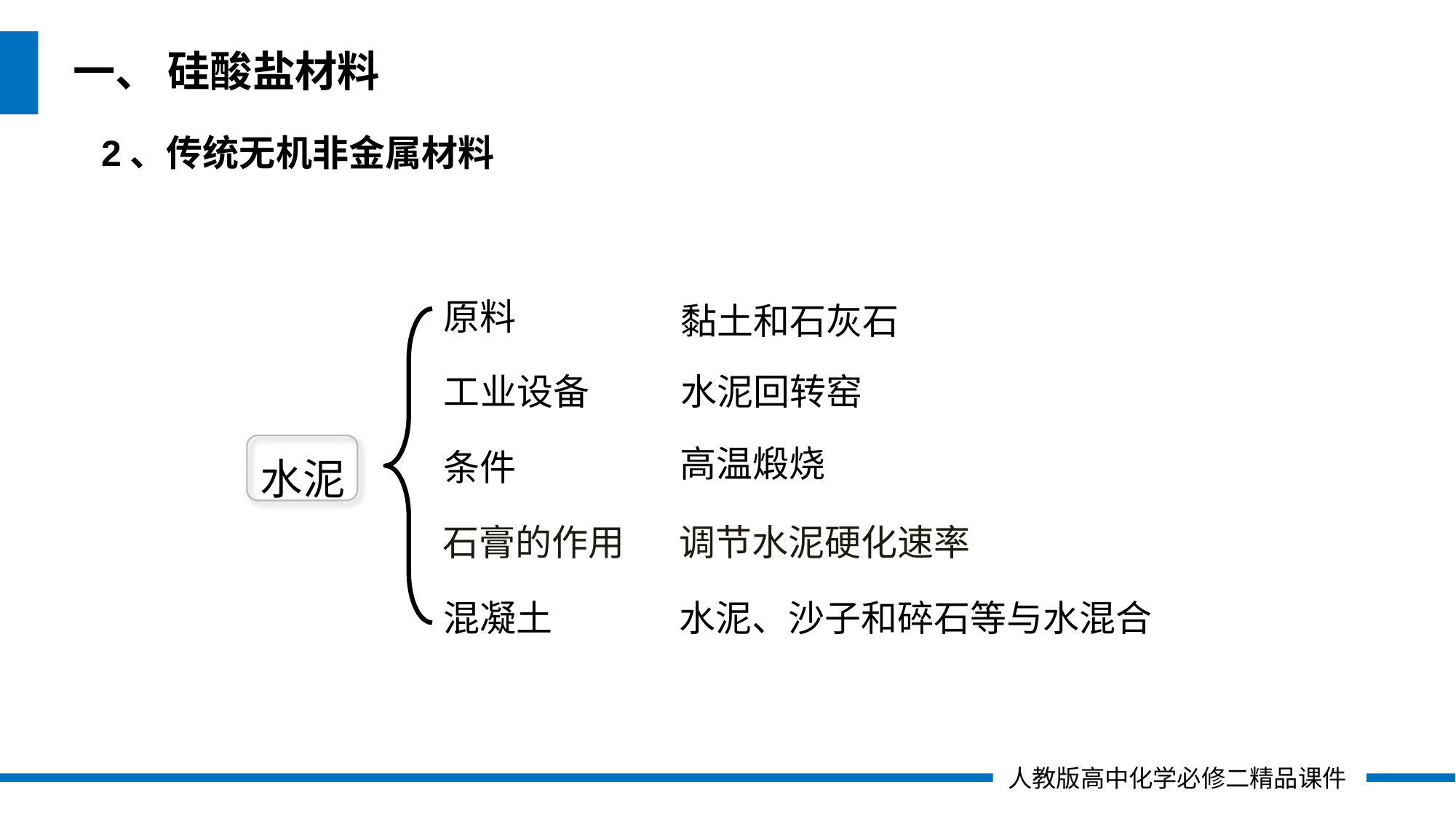

一、 硅酸盐材料
2、传统无机非金属材料
原料
黏土和石灰石

水泥回转窑
工业设备
水泥

高温煅烧
条件
调节水泥硬化速率
石膏的作用
水泥、沙子和碎石等与水混合
混凝土